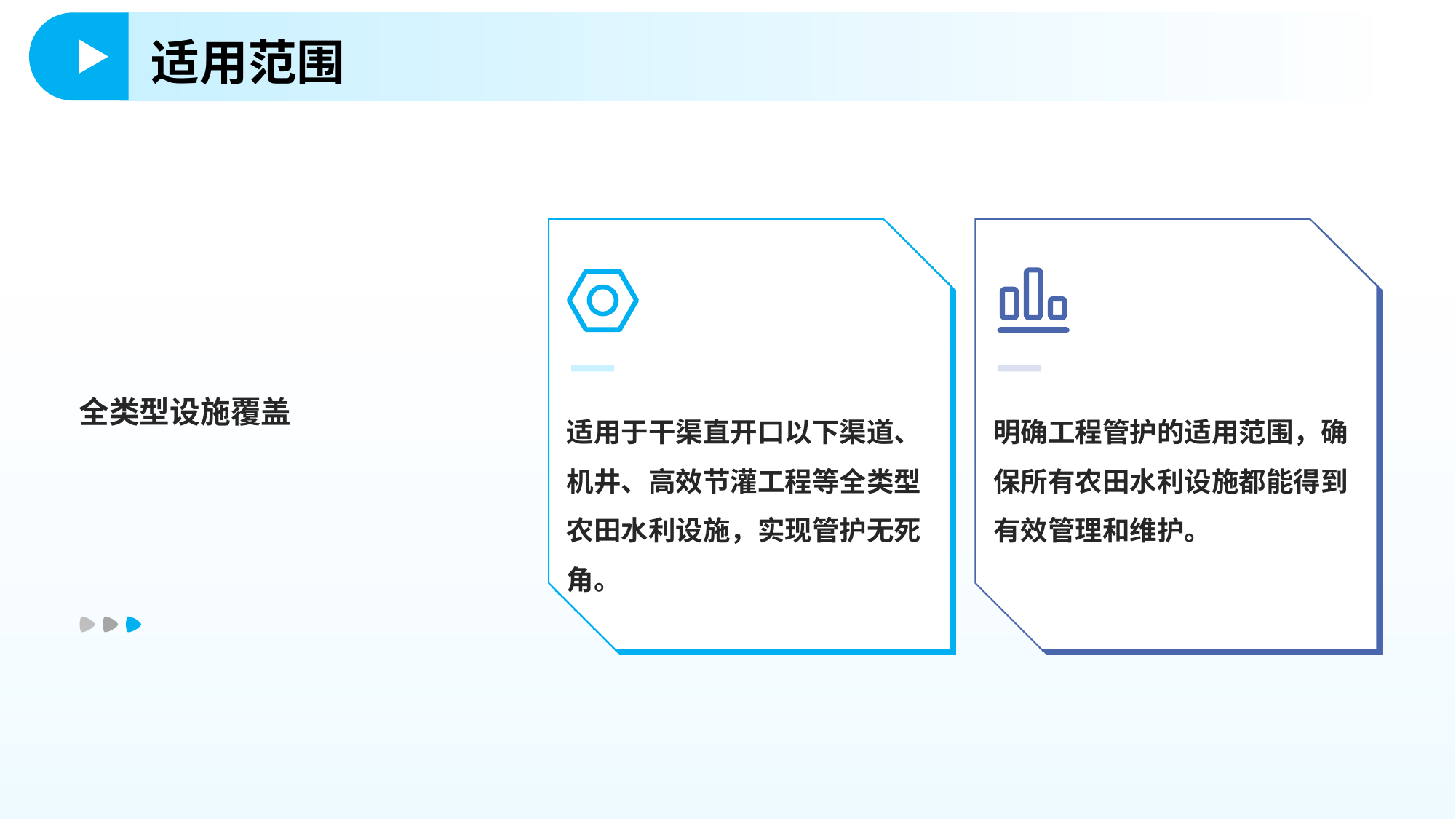

适用范围

全类型设施覆盖

适用于干渠直开口以下渠道、机井、高效节灌工程等全类型农田水利设施，实现管护无死角。
明确工程管护的适用范围，确保所有农田水利设施都能得到有效管理和维护。